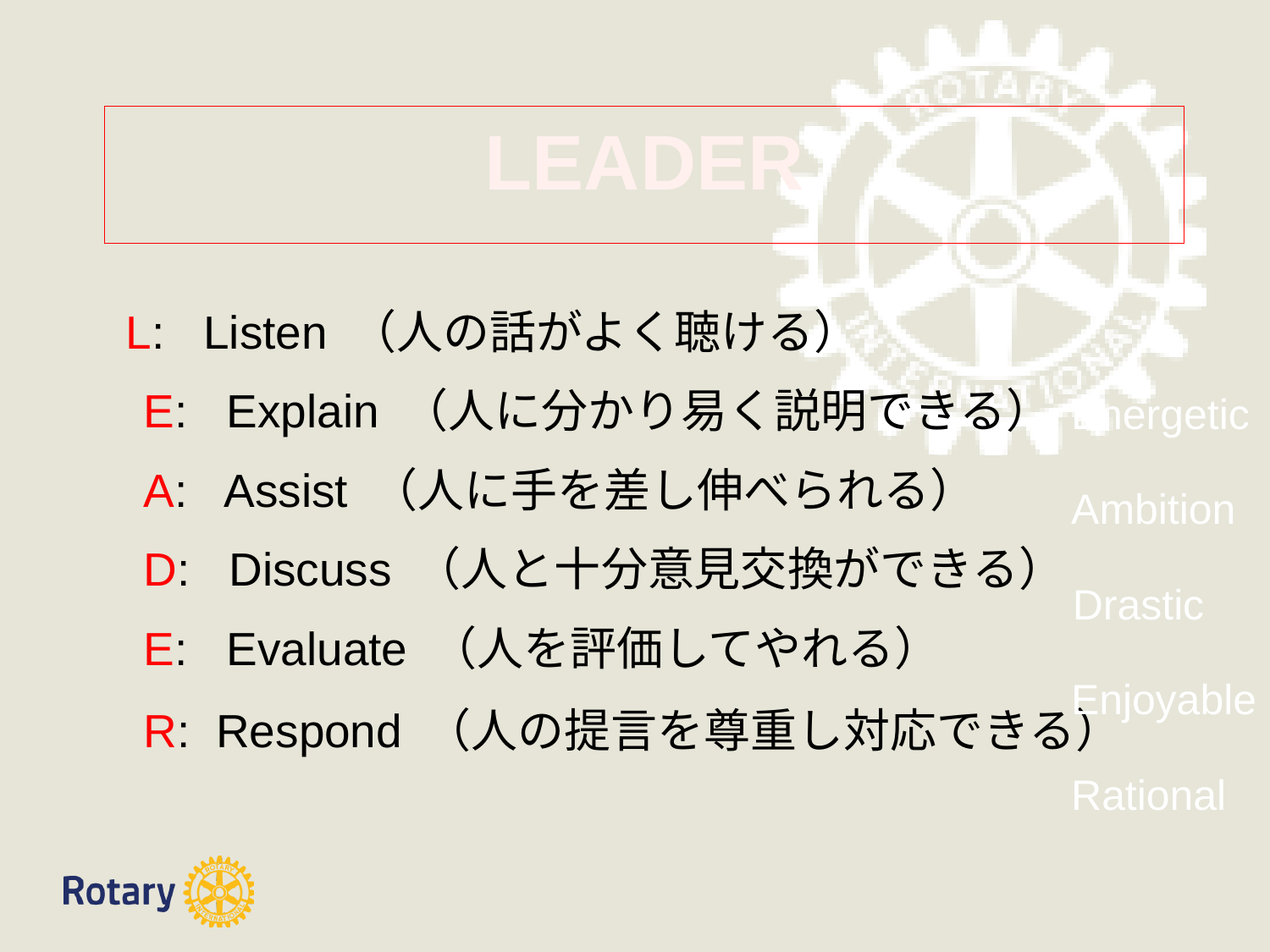

# LEADER
   L:   Listen （人の話がよく聴ける）
　E:   Explain （人に分かり易く説明できる）
　A:   Assist （人に手を差し伸べられる）
　D:   Discuss （人と十分意見交換ができる）
　E:   Evaluate （人を評価してやれる）
　R:  Respond （人の提言を尊重し対応できる）
Energetic
Ambition
Drastic
Enjoyable
Rational